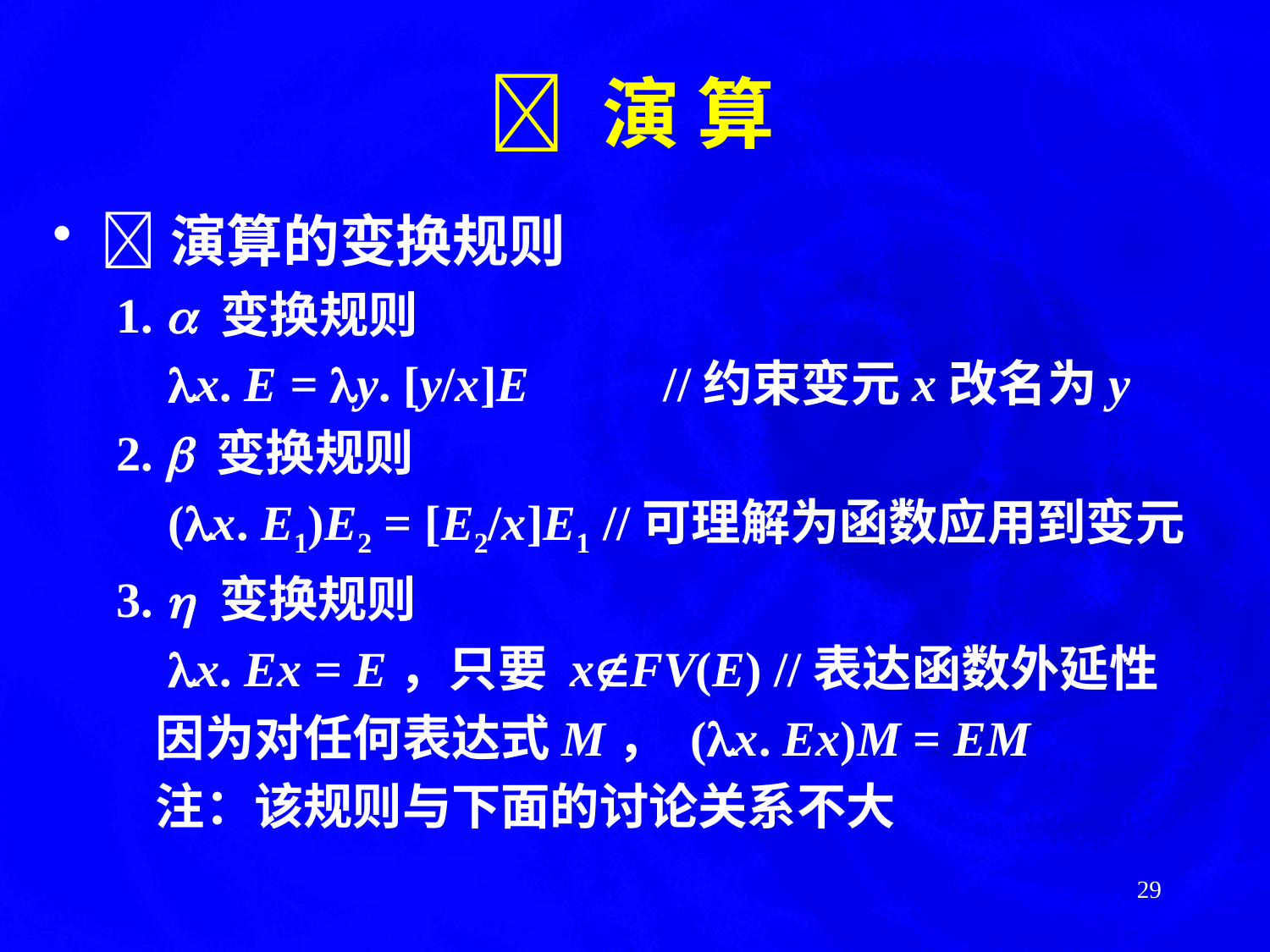

# λ 演 算
λ演算的变换规则
1. α 变换规则
	 λx. E = λy. [y/x]E 	//约束变元x改名为y
2. β 变换规则
	 (λx. E1)E2 = [E2/x]E1 //可理解为函数应用到变元
3. η 变换规则
	 λx. Ex = E，只要 x∉FV(E) //表达函数外延性
	因为对任何表达式M， (λx. Ex)M = EM
	注：该规则与下面的讨论关系不大
29